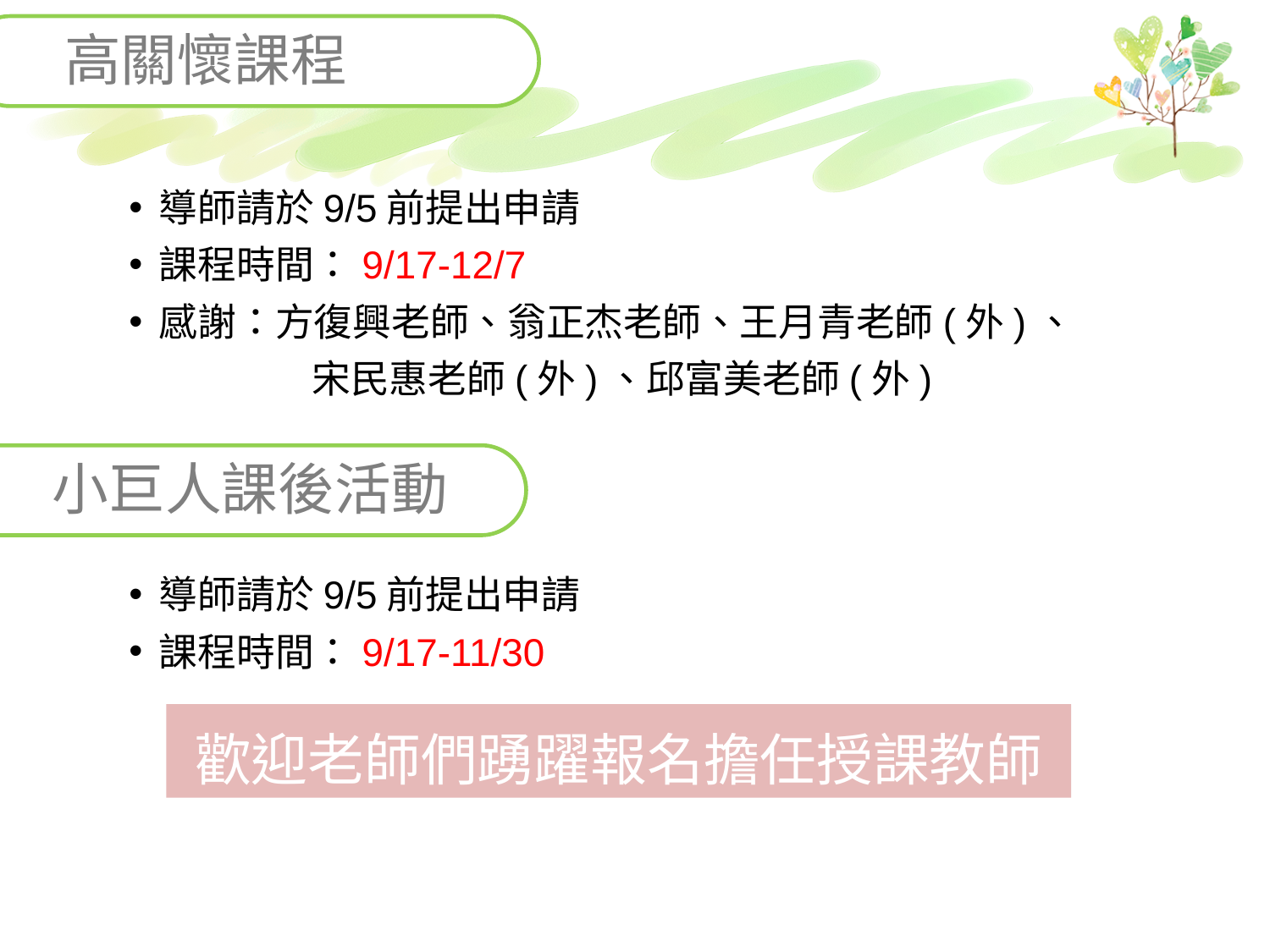

高關懷課程
導師請於9/5前提出申請
課程時間：9/17-12/7
感謝：方復興老師、翁正杰老師、王月青老師(外)、
                    宋民惠老師(外)、邱富美老師(外)

小巨人課後活動
用户可以在投影仪或者算机上进行演示也可以将演示文稿打印出来
用户可以在投影仪或者计算机上进行演示也可以将演示文稿打印出来
用户可在投影仪或者计算机上进行演示也可以将演示文稿打印出来
手工藝
園藝
導師請於9/5前提出申請
課程時間：9/17-11/30

美容美髮
歡迎老師們踴躍報名擔任授課教師
玩音樂